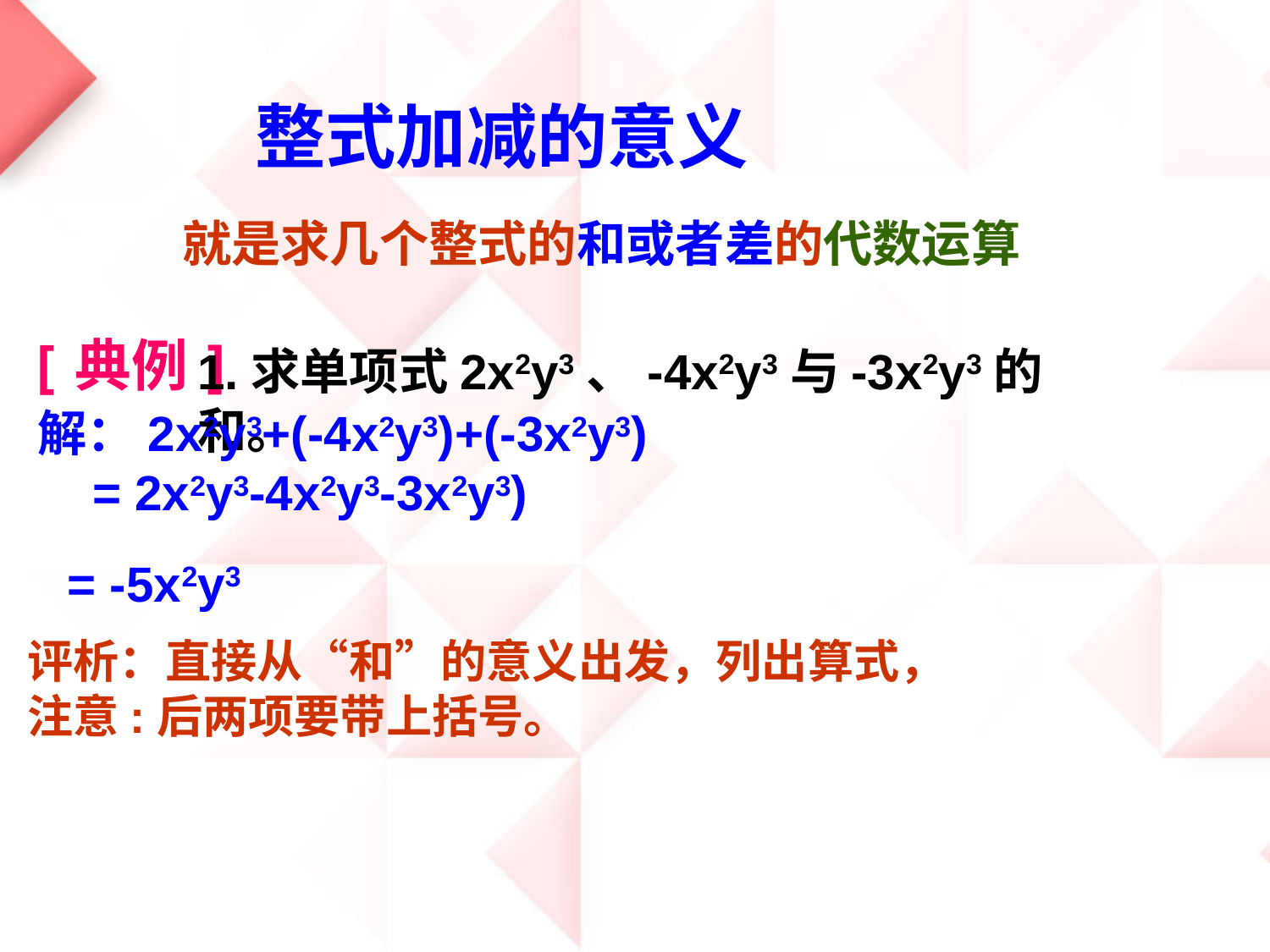

整式加减的意义
就是求几个整式的和或者差的代数运算
[典例]
1.求单项式2x2y3、-4x2y3与-3x2y3的和。
解：2x2y3+(-4x2y3)+(-3x2y3)
    = 2x2y3-4x2y3-3x2y3)

    = -5x2y3

评析：直接从“和”的意义出发，列出算式，
注意:后两项要带上括号。